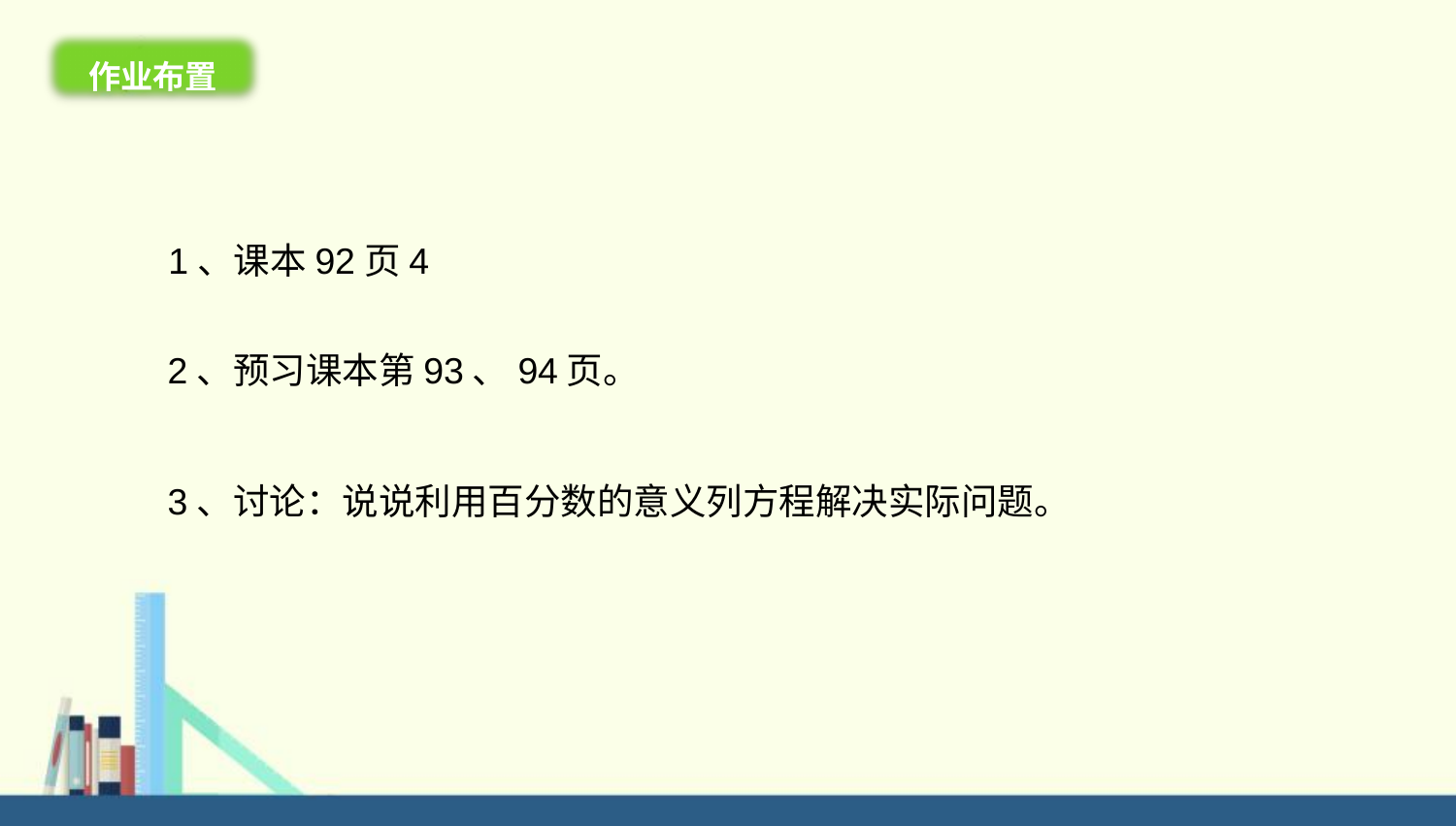

作业布置
1、课本92页4
2、预习课本第93、94页。

3、讨论：说说利用百分数的意义列方程解决实际问题。